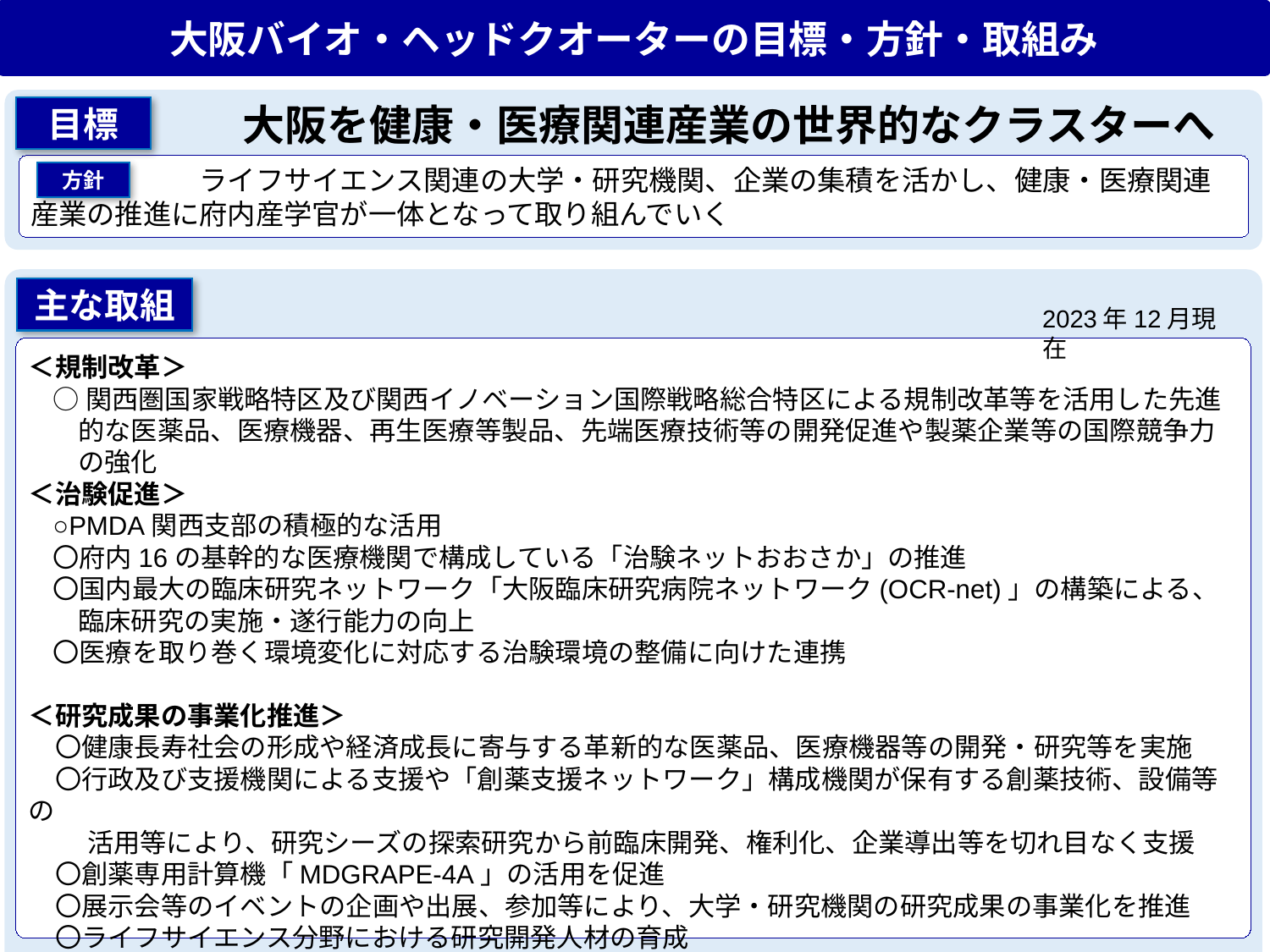

大阪バイオ・ヘッドクオーターの目標・方針・取組み
　　　　　 大阪を健康・医療関連産業の世界的なクラスターへ
目標
　　　　　　ライフサイエンス関連の大学・研究機関、企業の集積を活かし、健康・医療関連産業の推進に府内産学官が一体となって取り組んでいく
方針

主な取組
2023年12月現在
＜規制改革＞
○関西圏国家戦略特区及び関西イノベーション国際戦略総合特区による規制改革等を活用した先進的な医薬品、医療機器、再生医療等製品、先端医療技術等の開発促進や製薬企業等の国際競争力の強化
＜治験促進＞
○PMDA関西支部の積極的な活用
〇府内16の基幹的な医療機関で構成している「治験ネットおおさか」の推進
〇国内最大の臨床研究ネットワーク「大阪臨床研究病院ネットワーク(OCR-net)」の構築による、臨床研究の実施・遂行能力の向上
〇医療を取り巻く環境変化に対応する治験環境の整備に向けた連携

＜研究成果の事業化推進＞
　〇健康長寿社会の形成や経済成長に寄与する革新的な医薬品、医療機器等の開発・研究等を実施
　〇行政及び支援機関による支援や「創薬支援ネットワーク」構成機関が保有する創薬技術、設備等の
　　 活用等により、研究シーズの探索研究から前臨床開発、権利化、企業導出等を切れ目なく支援
　〇創薬専用計算機「MDGRAPE-4A」の活用を促進
　〇展示会等のイベントの企画や出展、参加等により、大学・研究機関の研究成果の事業化を推進
　〇ライフサイエンス分野における研究開発人材の育成